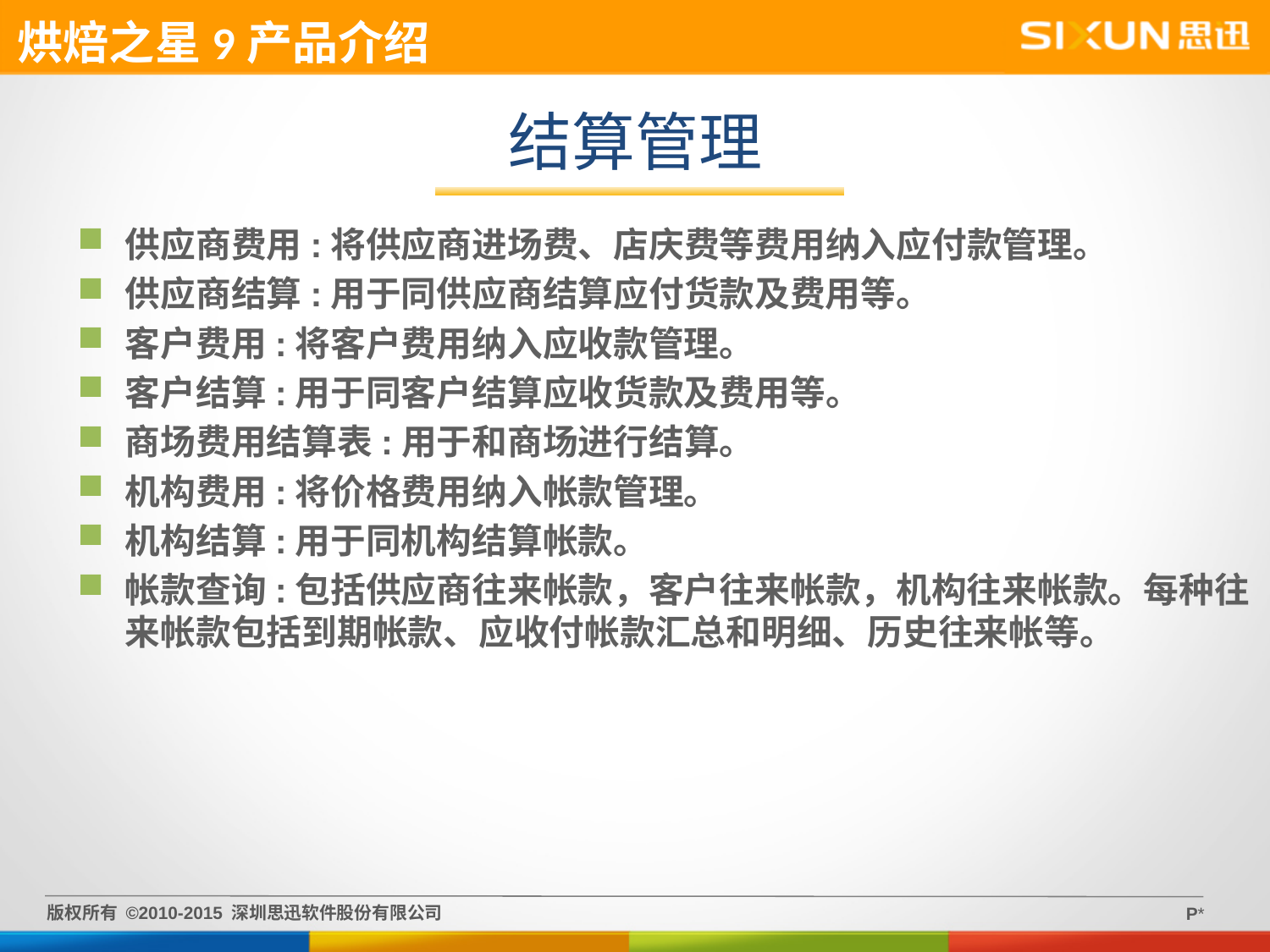

烘焙之星9产品介绍
结算管理

供应商费用:将供应商进场费、店庆费等费用纳入应付款管理。
供应商结算:用于同供应商结算应付货款及费用等。
客户费用:将客户费用纳入应收款管理。
客户结算:用于同客户结算应收货款及费用等。
商场费用结算表:用于和商场进行结算。
机构费用:将价格费用纳入帐款管理。
机构结算:用于同机构结算帐款。
帐款查询:包括供应商往来帐款，客户往来帐款，机构往来帐款。每种往来帐款包括到期帐款、应收付帐款汇总和明细、历史往来帐等。
版权所有 ©2010-2015 深圳思迅软件股份有限公司

P*